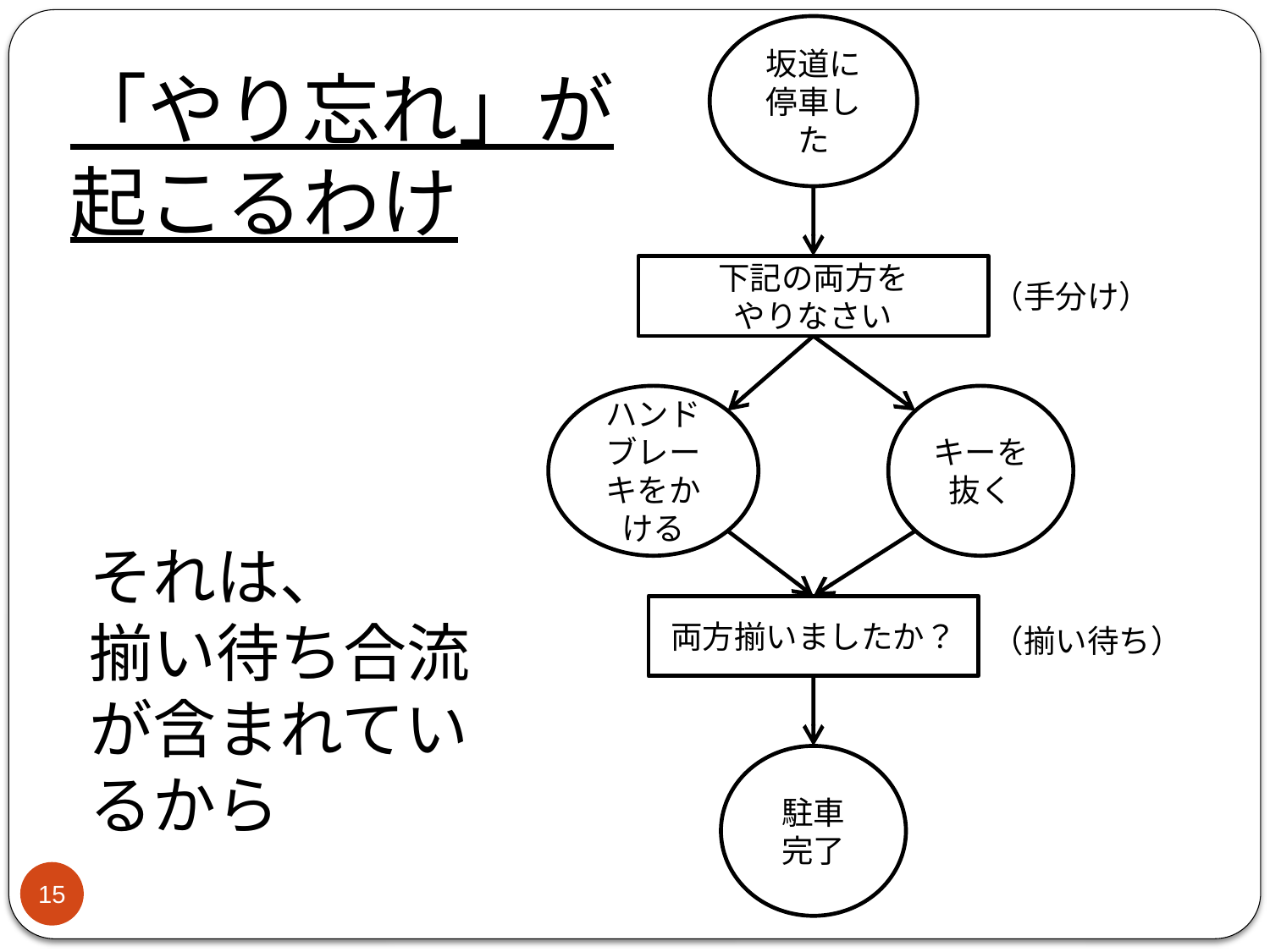

坂道に
停車した
「やり忘れ」が
起こるわけ
下記の両方を
やりなさい
（手分け）
ハンド
ブレーキをかける
キーを抜く
それは、
揃い待ち合流
が含まれてい
るから
両方揃いましたか？
（揃い待ち）
駐車
完了
15